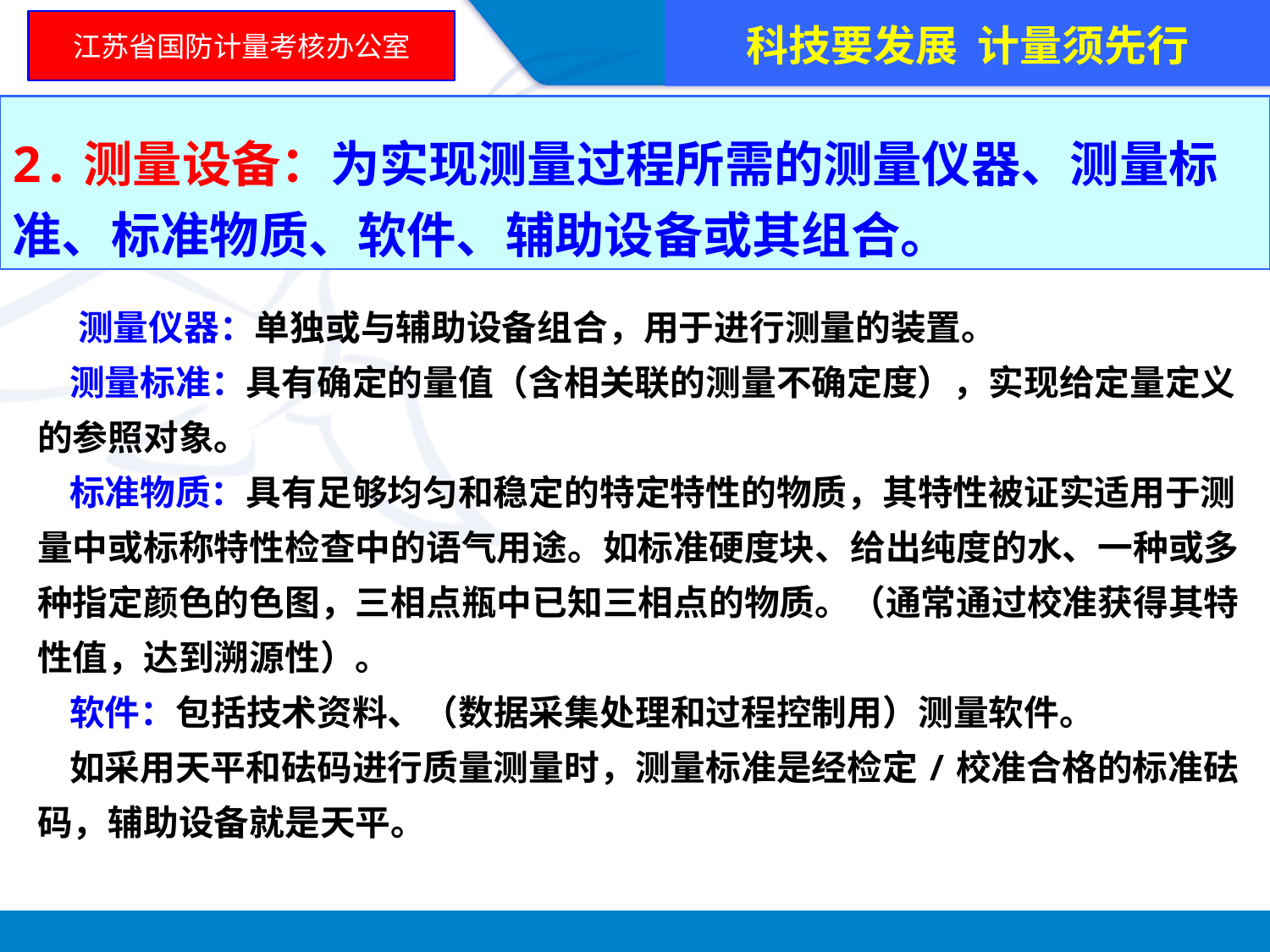

科技要发展  计量须先行
江苏省国防计量考核办公室
2.测量设备：为实现测量过程所需的测量仪器、测量标准、标准物质、软件、辅助设备或其组合。

    测量仪器：单独或与辅助设备组合，用于进行测量的装置。
    测量标准：具有确定的量值（含相关联的测量不确定度），实现给定量定义的参照对象。
    标准物质：具有足够均匀和稳定的特定特性的物质，其特性被证实适用于测量中或标称特性检查中的语气用途。如标准硬度块、给出纯度的水、一种或多种指定颜色的色图，三相点瓶中已知三相点的物质。（通常通过校准获得其特性值，达到溯源性）。
    软件：包括技术资料、（数据采集处理和过程控制用）测量软件。
    如采用天平和砝码进行质量测量时，测量标准是经检定/校准合格的标准砝码，辅助设备就是天平。